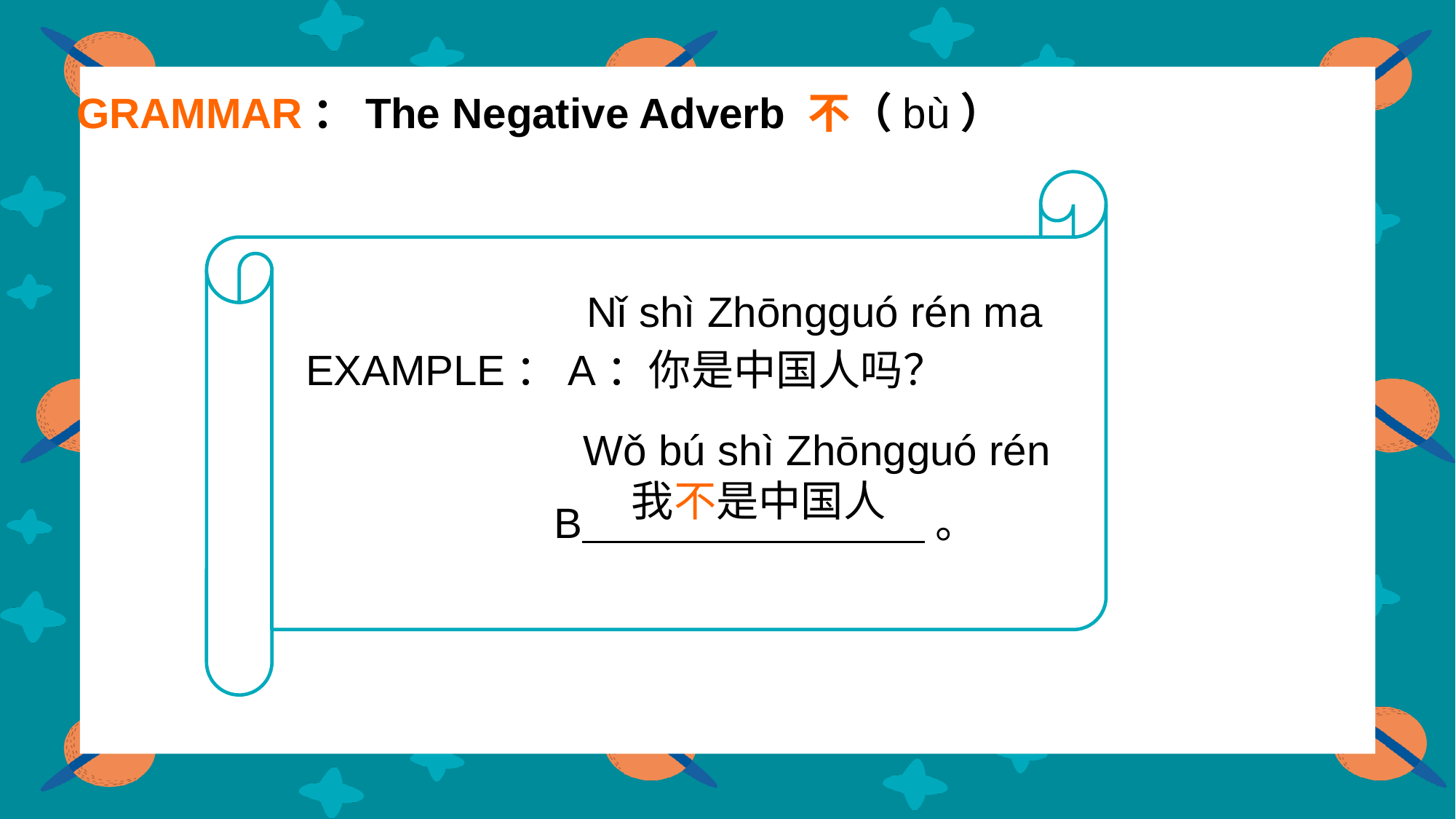

GRAMMAR：The Negative Adverb 不（bù）

Nǐ shì Zhōngguó rén ma
EXAMPLE：A：你是中国人吗？

                     B                             。

Wǒ bú shì Zhōngguó rén
    我不是中国人